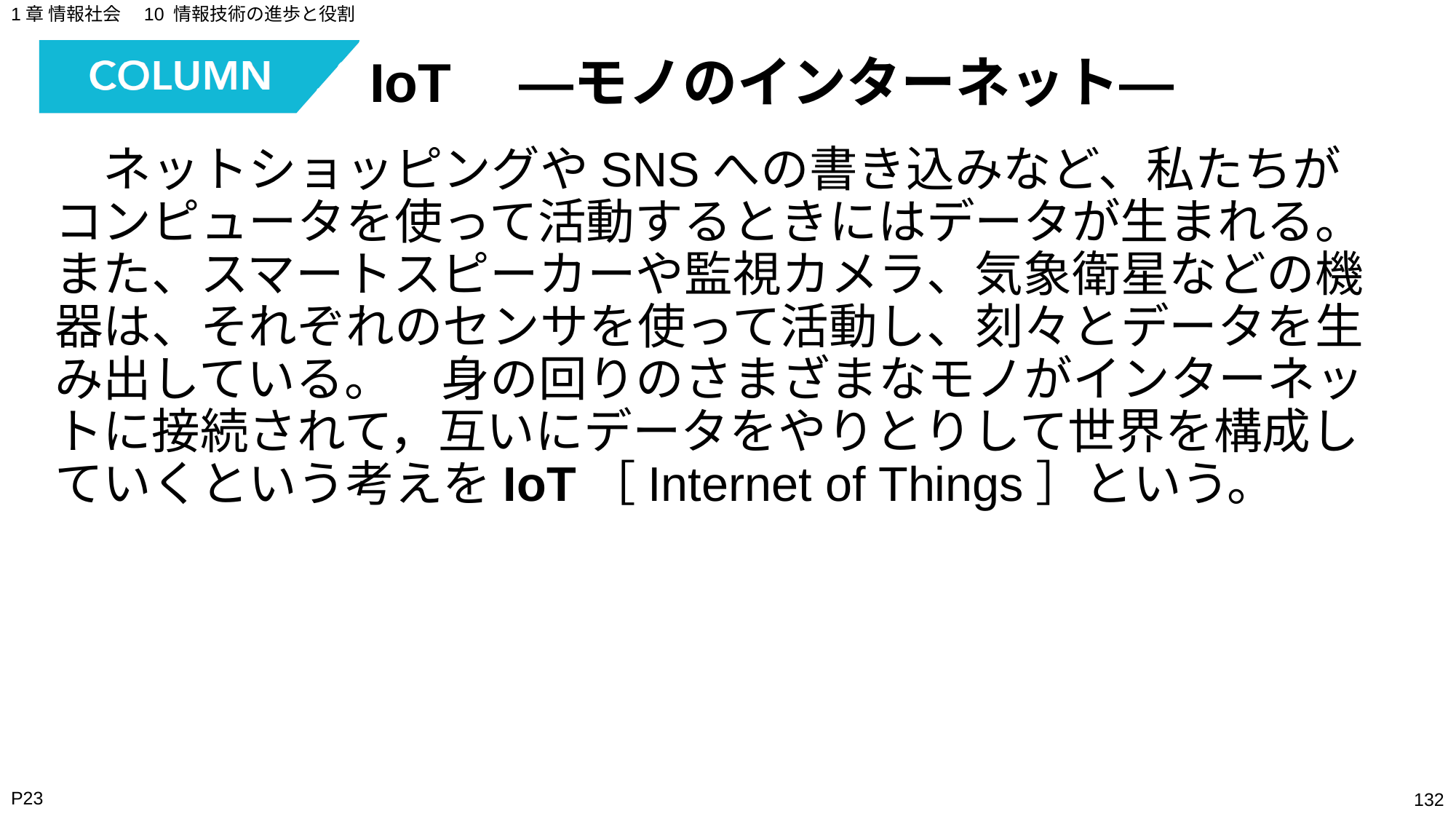

1章 情報社会　10 情報技術の進歩と役割

IoT　―モノのインターネット―
　ネットショッピングやSNSへの書き込みなど、私たちがコンピュータを使って活動するときにはデータが生まれる。また、スマートスピーカーや監視カメラ、気象衛星などの機器は、それぞれのセンサを使って活動し、刻々とデータを生み出している。　身の回りのさまざまなモノがインターネットに接続されて，互いにデータをやりとりして世界を構成していくという考えをIoT［Internet of Things］という。
P23
132